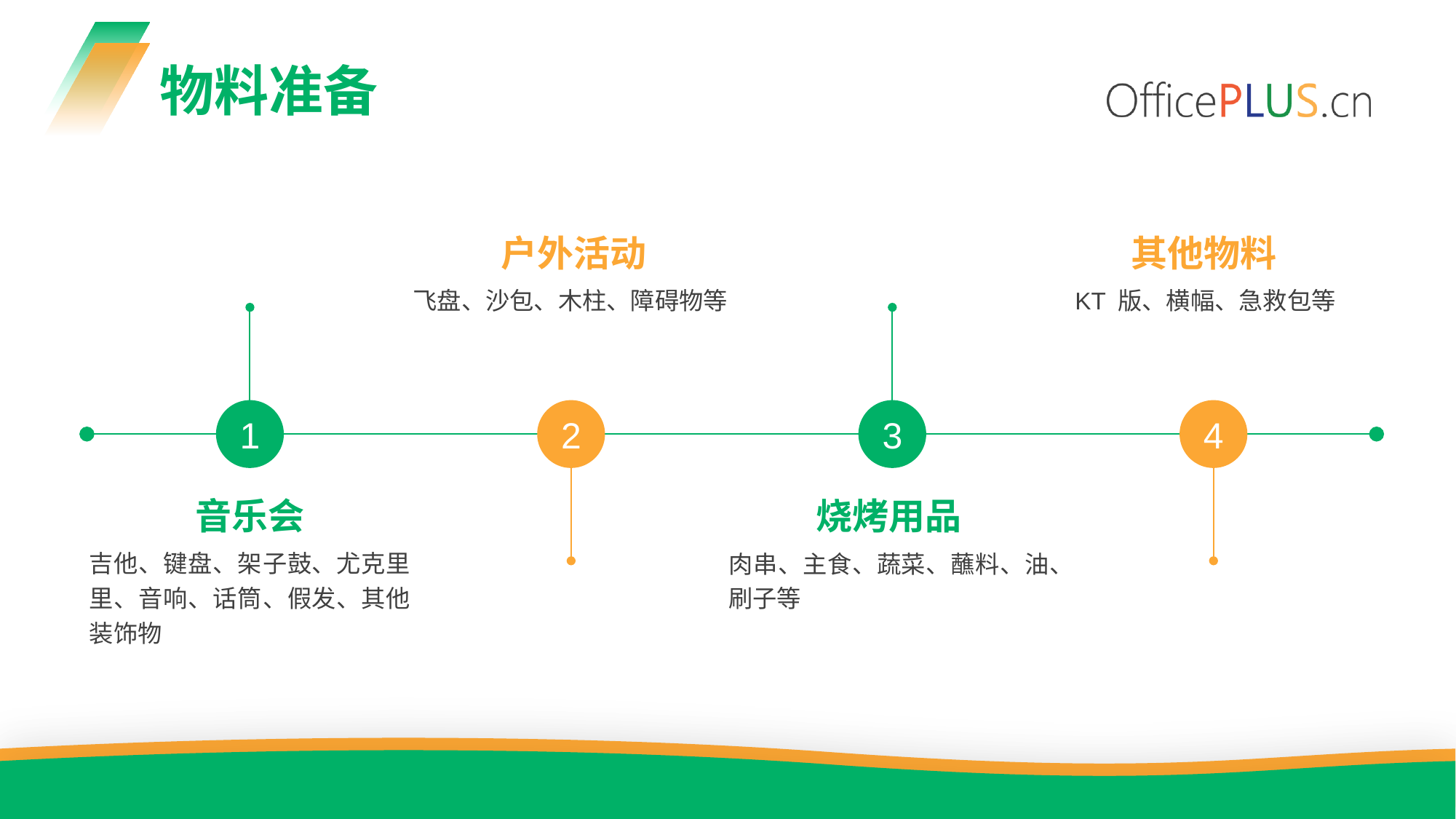

物料准备
户外活动
其他物料
飞盘、沙包、木柱、障碍物等
KT 版、横幅、急救包等
1
2
3
4
音乐会
烧烤用品
吉他、键盘、架子鼓、尤克里里、音响、话筒、假发、其他装饰物
肉串、主食、蔬菜、蘸料、油、刷子等